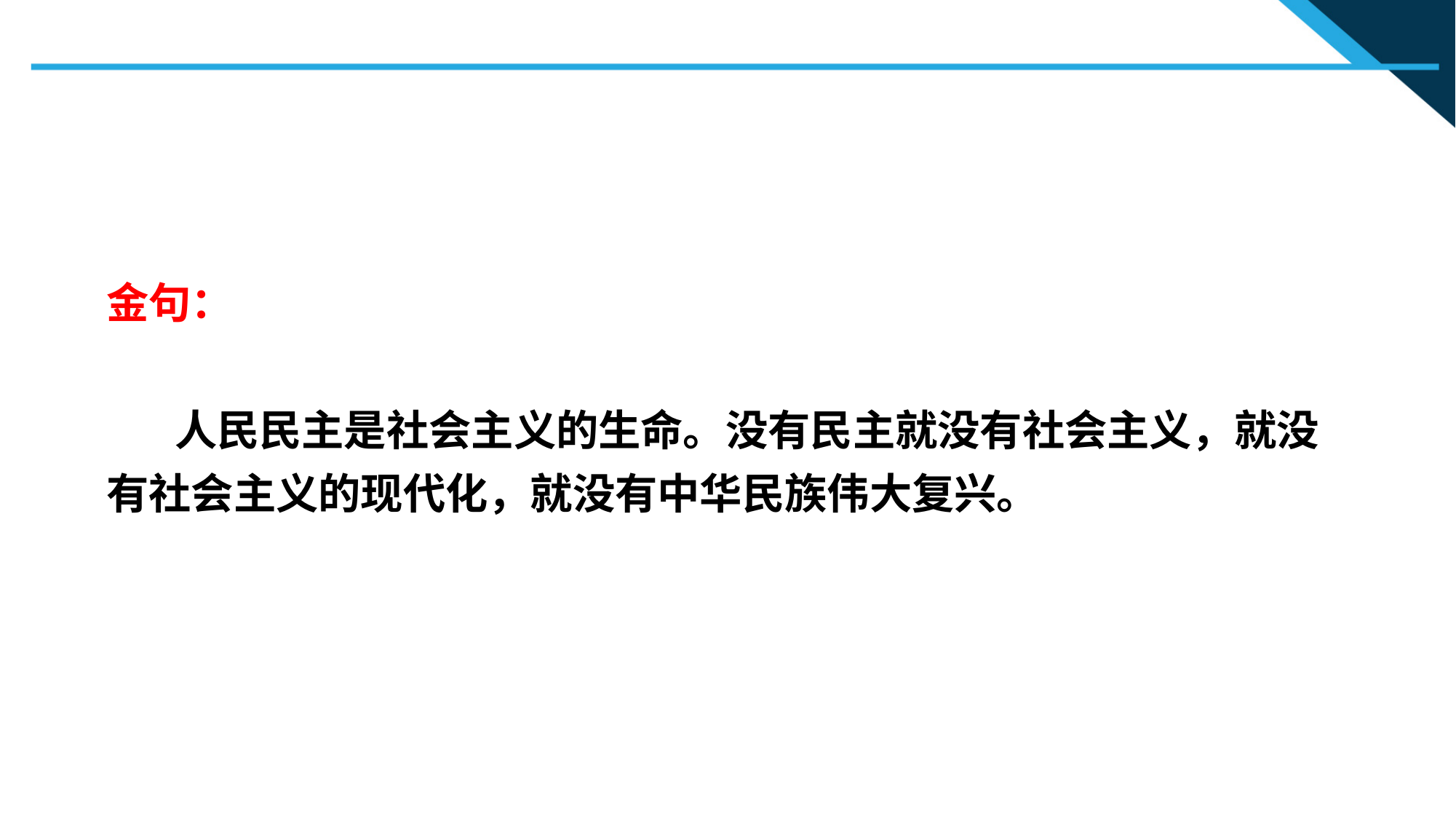

金句：

      人民民主是社会主义的生命。没有民主就没有社会主义，就没有社会主义的现代化，就没有中华民族伟大复兴。